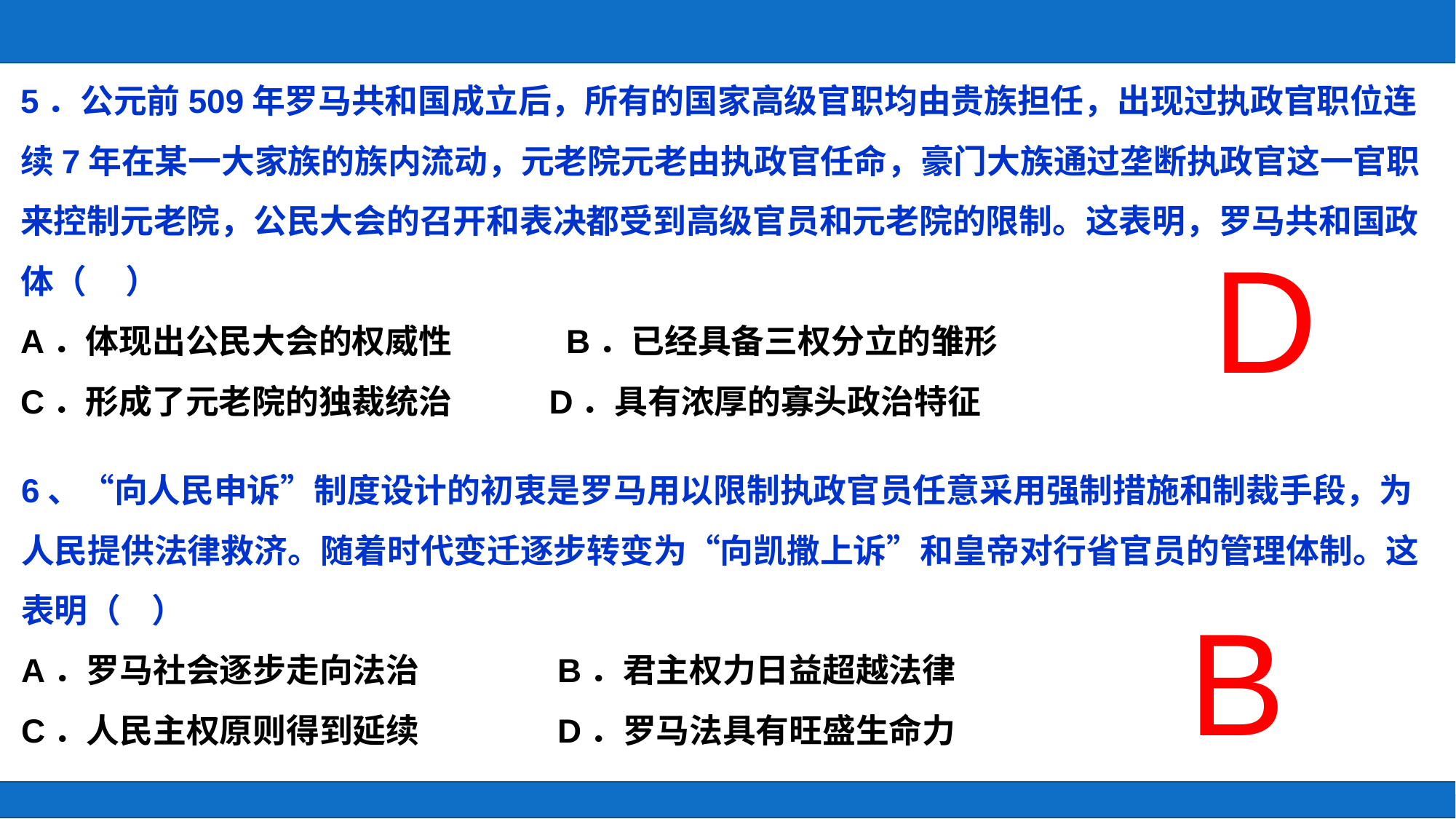

5．公元前509年罗马共和国成立后，所有的国家高级官职均由贵族担任，出现过执政官职位连续7年在某一大家族的族内流动，元老院元老由执政官任命，豪门大族通过垄断执政官这一官职来控制元老院，公民大会的召开和表决都受到高级官员和元老院的限制。这表明，罗马共和国政体（     ）
A．体现出公民大会的权威性        	B．已经具备三权分立的雏形
C．形成了元老院的独裁统治	           D．具有浓厚的寡头政治特征
D
6、“向人民申诉”制度设计的初衷是罗马用以限制执政官员任意采用强制措施和制裁手段，为人民提供法律救济。随着时代变迁逐步转变为“向凯撒上诉”和皇帝对行省官员的管理体制。这表明（    ）
A．罗马社会逐步走向法治	            B．君主权力日益超越法律
C．人民主权原则得到延续	            D．罗马法具有旺盛生命力
B